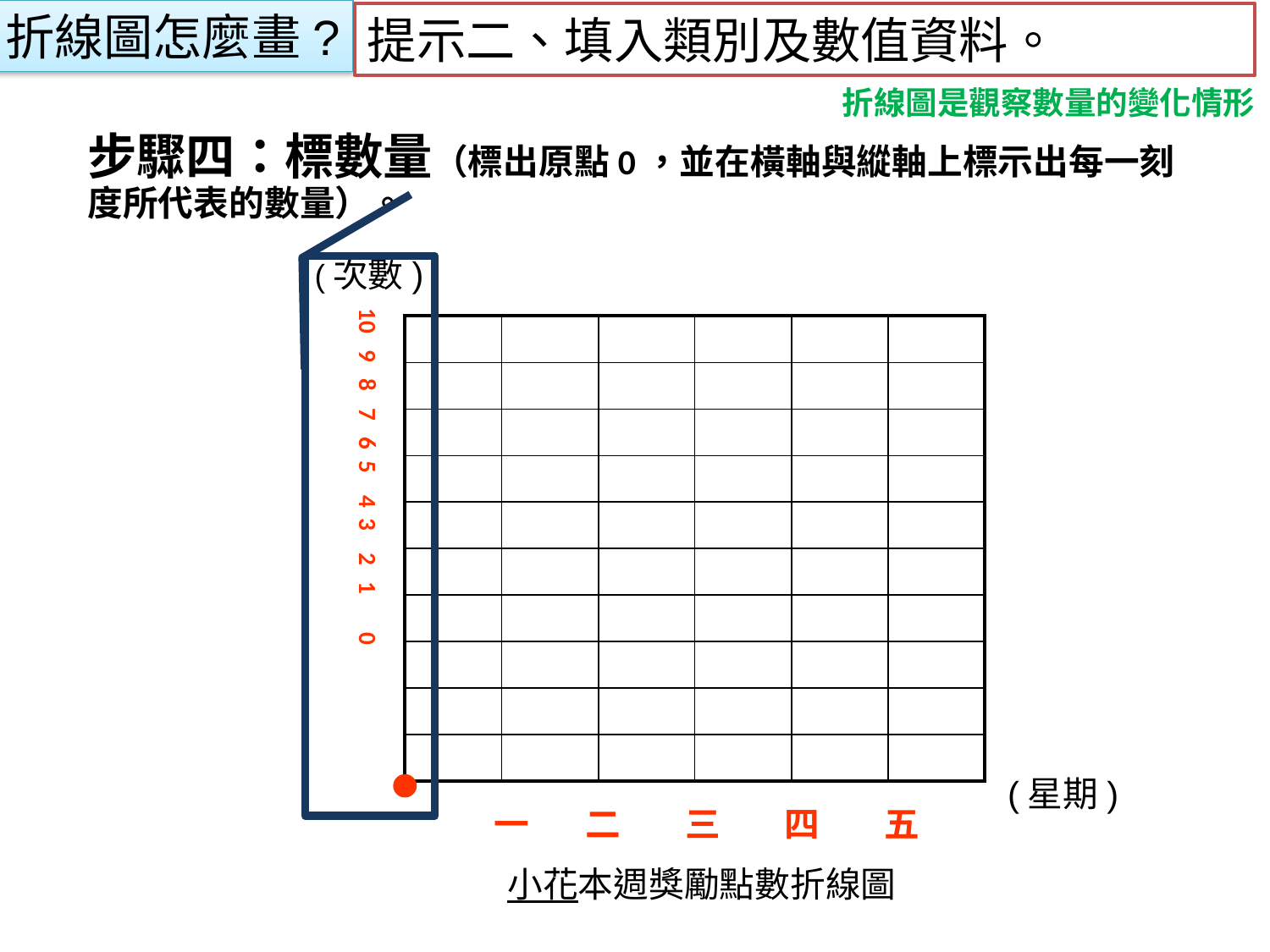

折線圖怎麼畫?
提示二、填入類別及數值資料。
折線圖是觀察數量的變化情形
步驟四：標數量（標出原點0，並在橫軸與縱軸上標示出每一刻度所代表的數量）。
 (次數)

10   9   8   7   6  5    4  3    2   1       0
|  |  |  |  |  |  |
| --- | --- | --- | --- | --- | --- |
|  |  |  |  |  |  |
|  |  |  |  |  |  |
|  |  |  |  |  |  |
|  |  |  |  |  |  |
|  |  |  |  |  |  |
|  |  |  |  |  |  |
|  |  |  |  |  |  |
|  |  |  |  |  |  |
|  |  |  |  |  |  |
(星期)

           一       二        三        四        五
小花本週獎勵點數折線圖